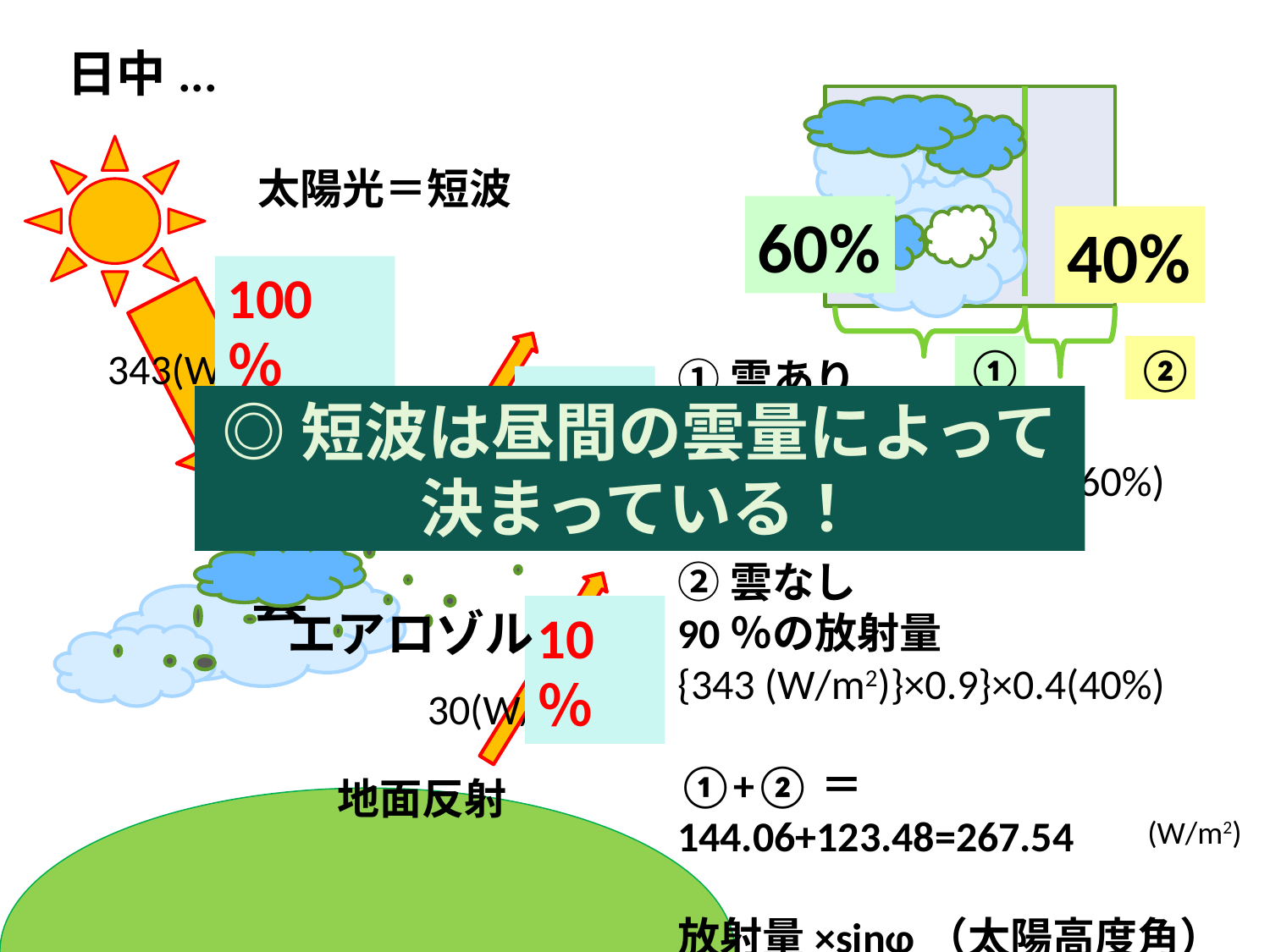

日中...

太陽光＝短波

60%

40%

100％

343(W/m2)
①
②
①雲あり
70%の放射量
{343 (W/m2)}×0.7}×0.6(60%)
　+
②雲なし
90％の放射量
{343 (W/m2)}×0.9}×0.4(40%)

①+②＝144.06+123.48=267.54

放射量×sinφ（太陽高度角）

20％
◎短波は昼間の雲量によって
決まっている！
77(W/m2)

　　雲

エアロゾル

10％

30(W/m2)

地面反射

(W/m2)